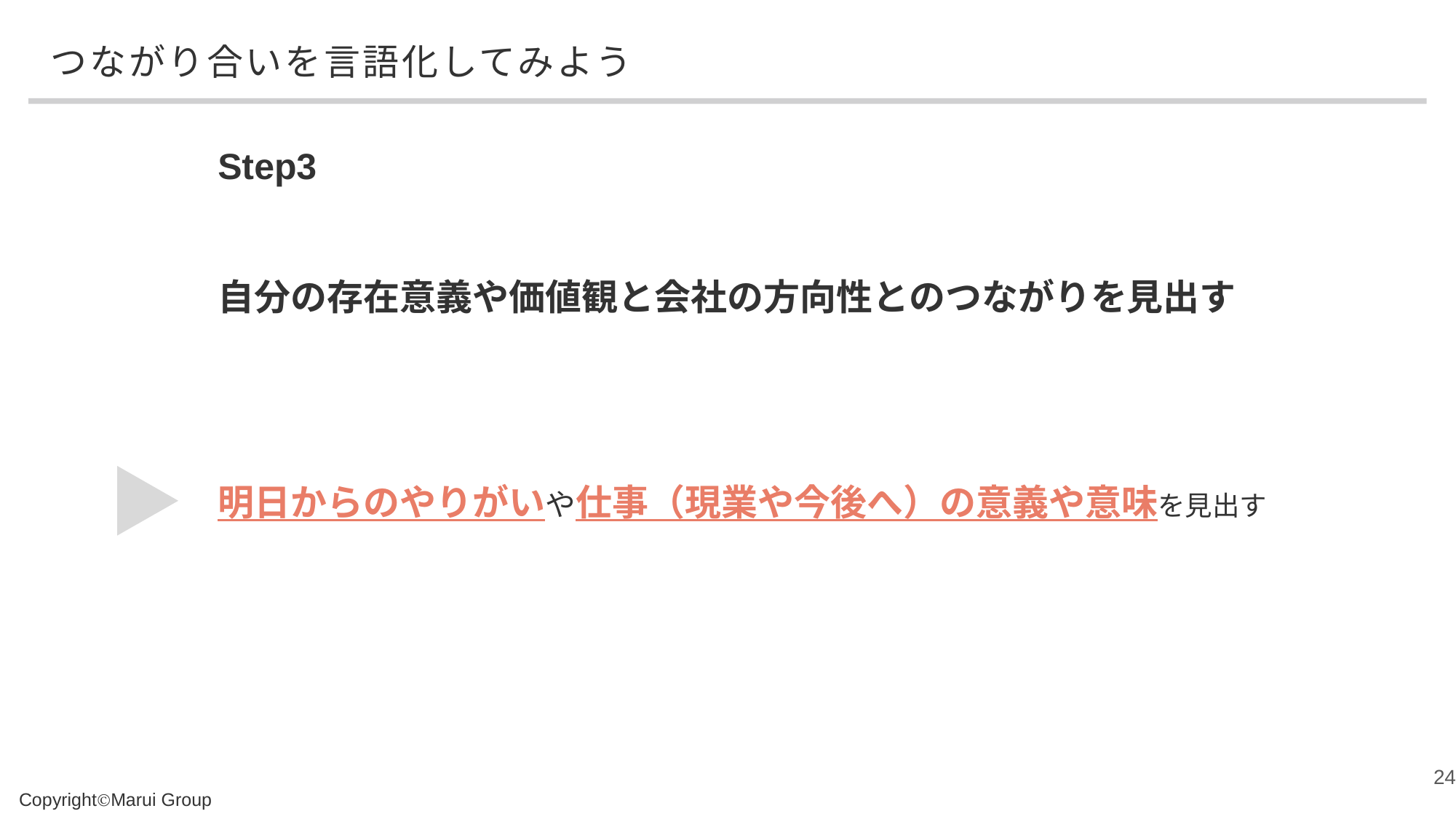

# つながり合いを言語化してみよう
Step3

自分の存在意義や価値観と会社の方向性とのつながりを見出す

明日からのやりがいや仕事（現業や今後へ）の意義や意味を見出す
CopyrightⒸMarui Group